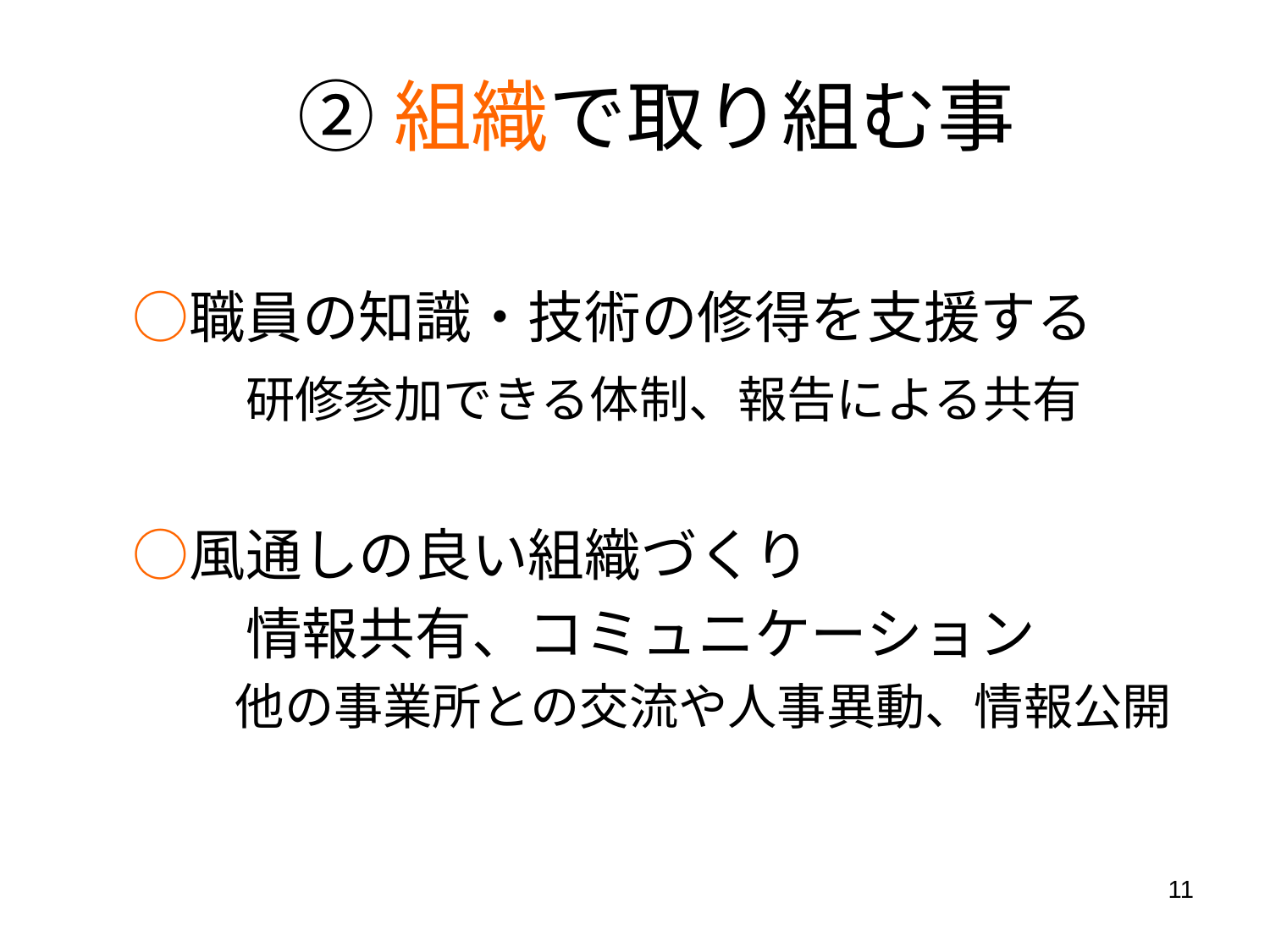

# ②組織で取り組む事

　○職員の知識・技術の修得を支援する
　　　研修参加できる体制、報告による共有

　○風通しの良い組織づくり
　　　情報共有、コミュニケーション
　　　 他の事業所との交流や人事異動、情報公開

11